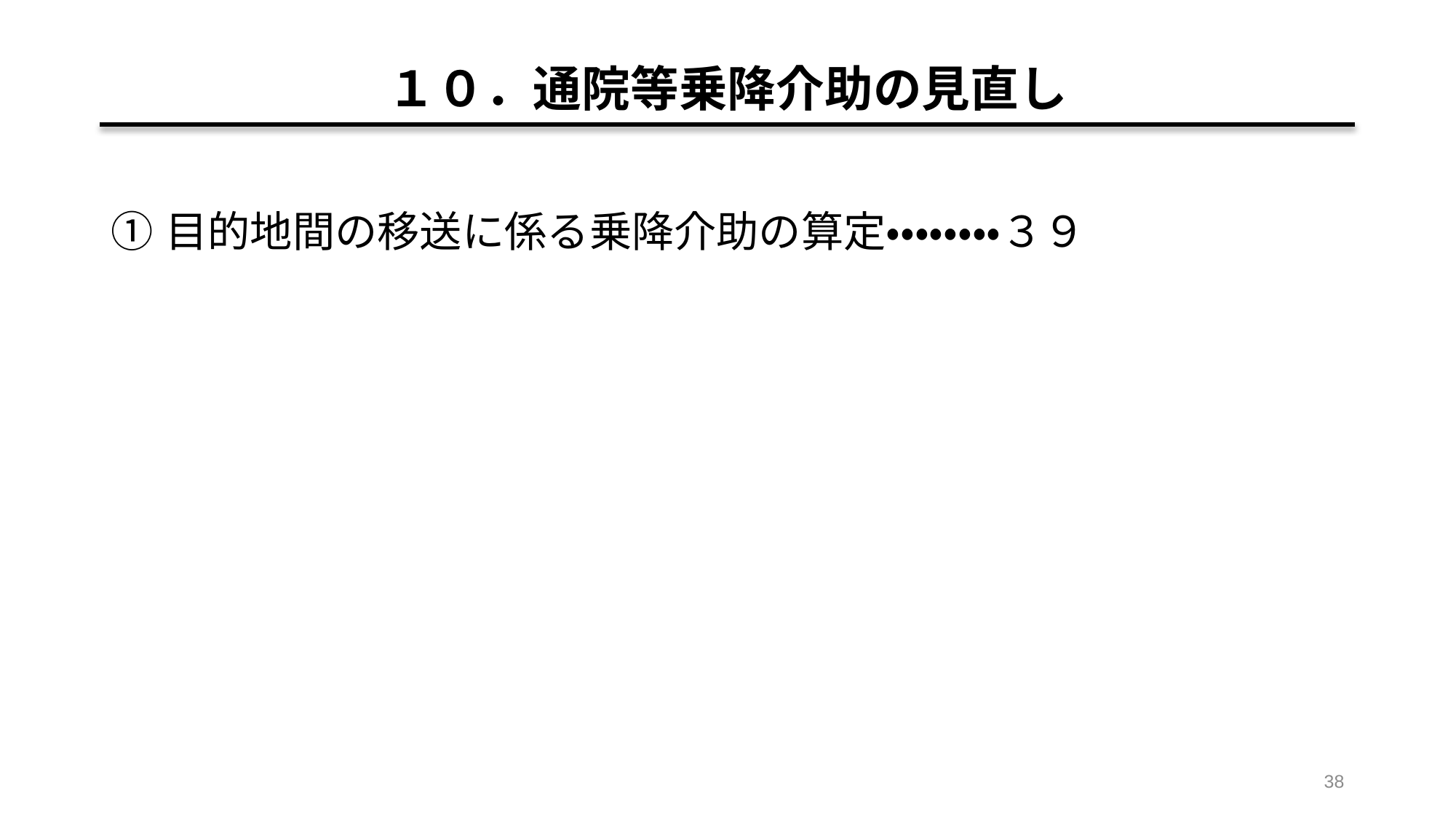

# １０．通院等乗降介助の見直し
目的地間の移送に係る乗降介助の算定・・・・・・・・３９
38